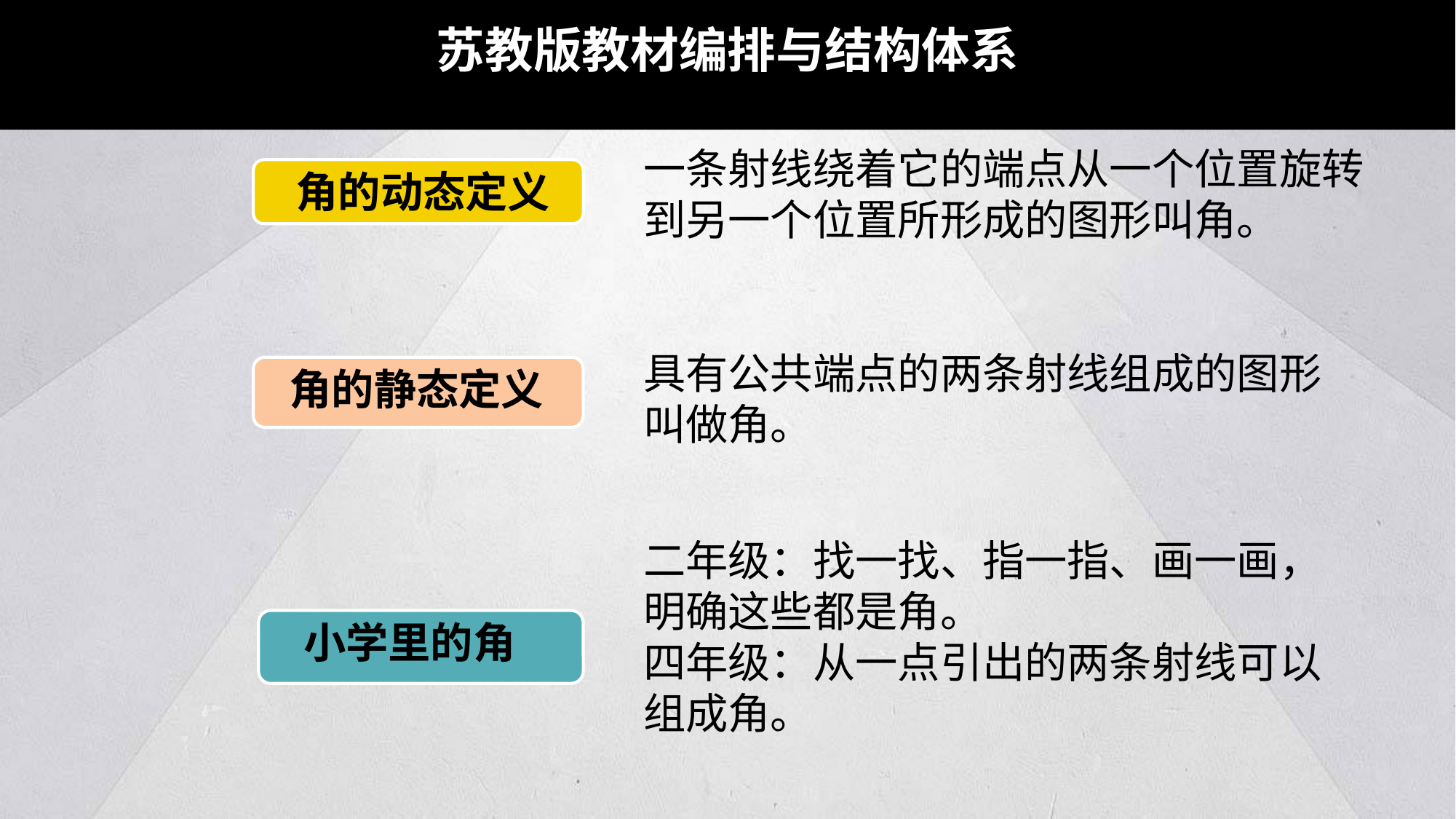

苏教版教材编排与结构体系

一条射线绕着它的端点从一个位置旋转到另一个位置所形成的图形叫角。

角的动态定义
具有公共端点的两条射线组成的图形叫做角。

角的静态定义
二年级：找一找、指一指、画一画，明确这些都是角。
四年级：从一点引出的两条射线可以组成角。

小学里的角